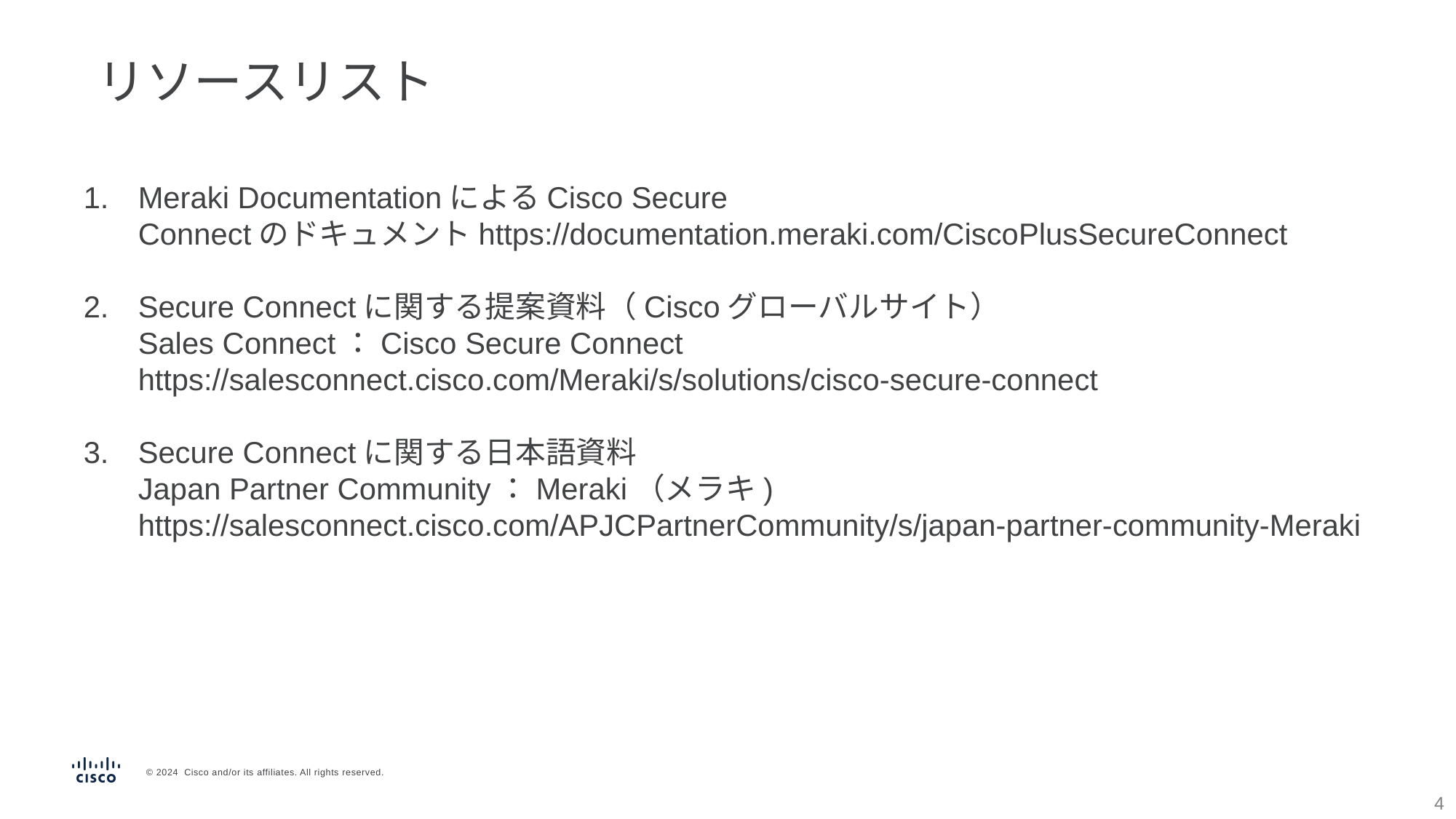

リソースリスト
Meraki DocumentationによるCisco Secure Connectのドキュメントhttps://documentation.meraki.com/CiscoPlusSecureConnect

Secure Connectに関する提案資料（Ciscoグローバルサイト）
Sales Connect：Cisco Secure Connect
https://salesconnect.cisco.com/Meraki/s/solutions/cisco-secure-connect

Secure Connectに関する日本語資料
Japan Partner Community：Meraki（メラキ)
https://salesconnect.cisco.com/APJCPartnerCommunity/s/japan-partner-community-Meraki
4